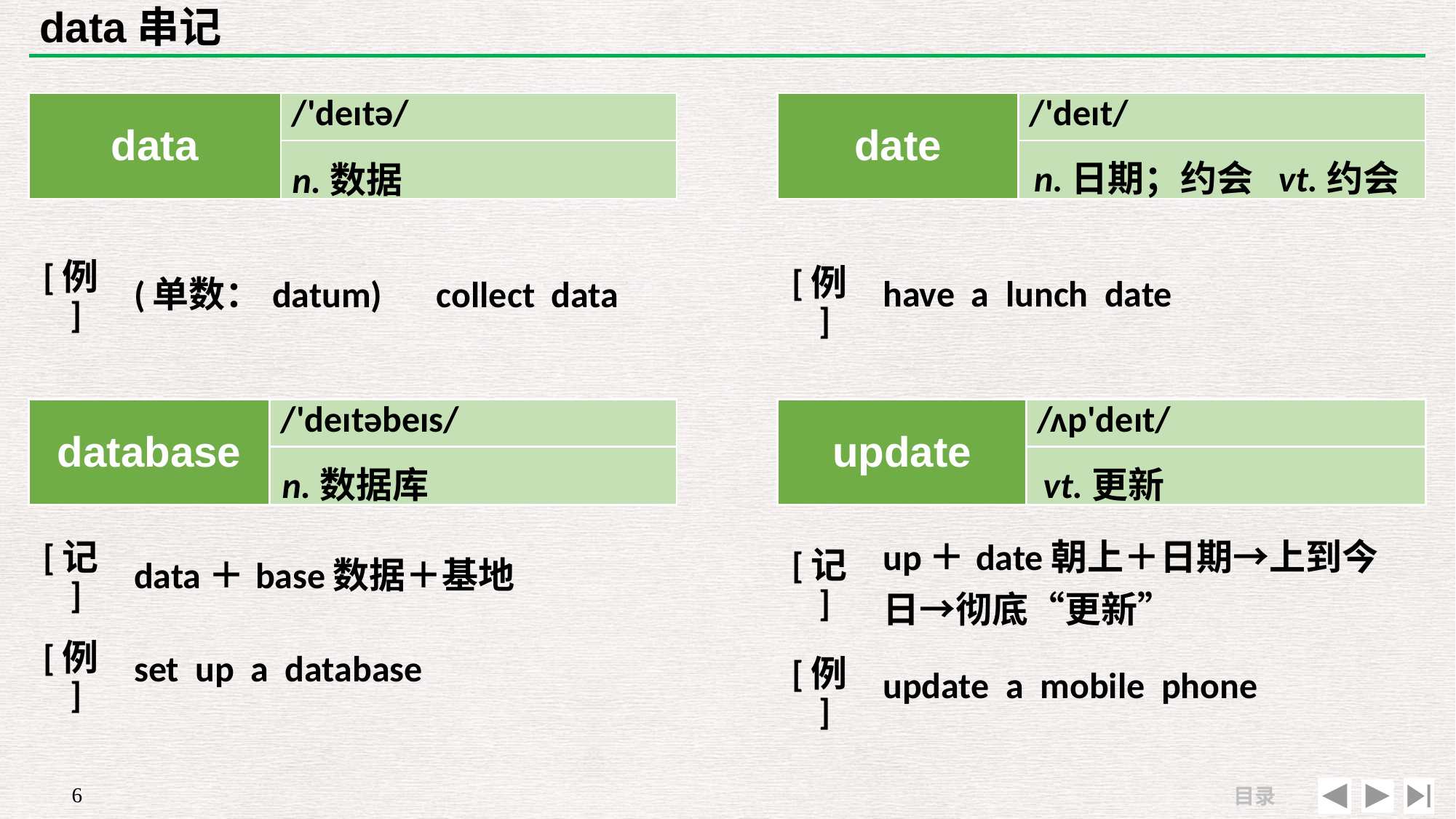

# data串记

| data | /'deɪtə/ |
| --- | --- |
|  |  |
| date | /'deɪt/ |
| --- | --- |
|  |  |
n.日期；约会  vt.约会
n.数据
|  |  |
| --- | --- |
| [例] | (单数：datum)　collect data |
| [例] | have a lunch date |
| --- | --- |
|  |  |
| database | /'deɪtəbeɪs/ |
| --- | --- |
|  |  |
| update | /ʌp'deɪt/ |
| --- | --- |
|  |  |
vt.更新
n.数据库
| [记] | data＋base数据＋基地 |
| --- | --- |
| [例] | set up a database |
| [记] | up＋date朝上＋日期→上到今日→彻底“更新” |
| --- | --- |
| [例] | update a mobile phone |